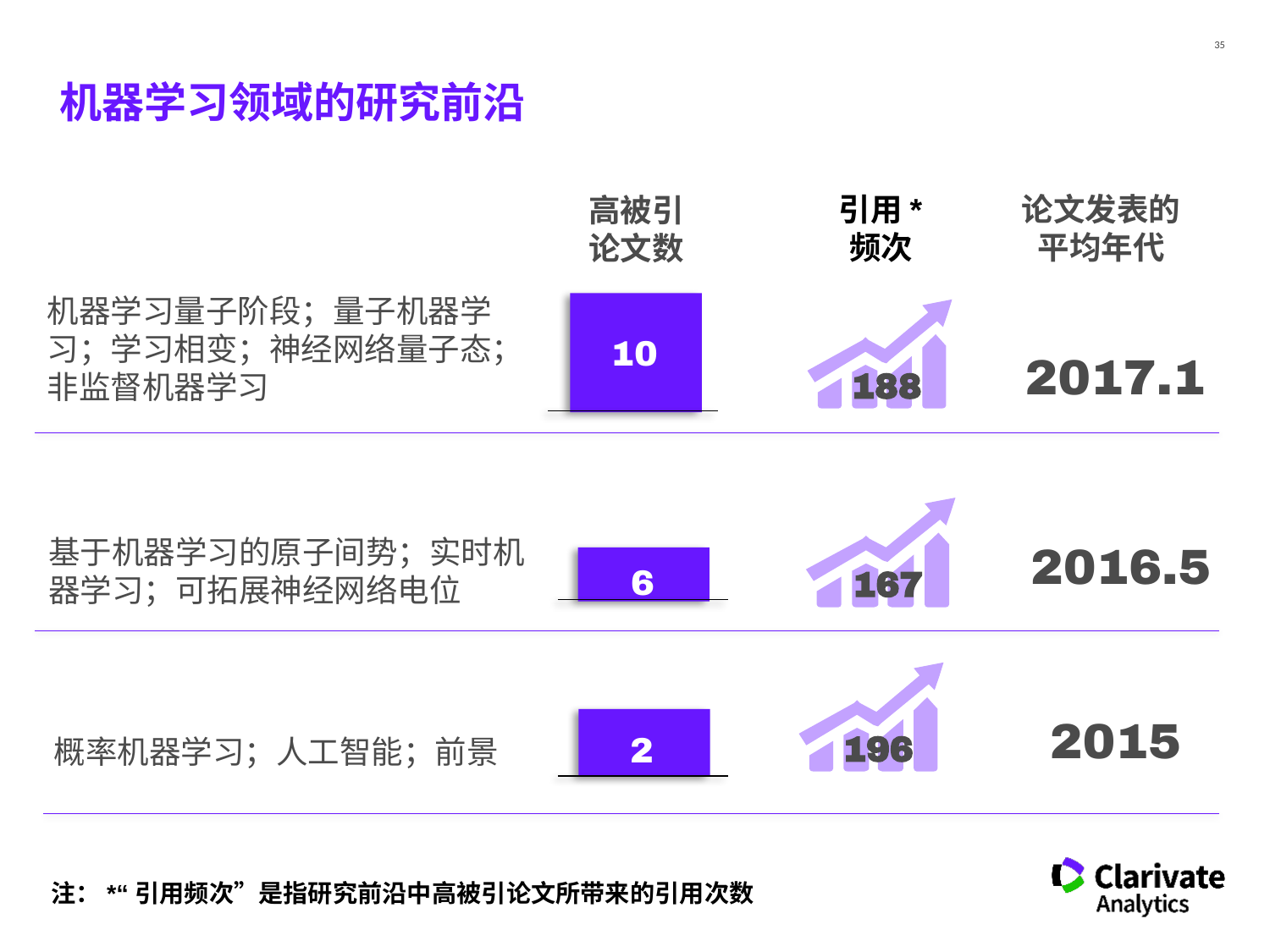

# 机器学习领域的研究前沿
引用*频次
论文发表的平均年代
高被引论文数
机器学习量子阶段；量子机器学习；学习相变；神经网络量子态；非监督机器学习

10

188
2017.1

基于机器学习的原子间势；实时机器学习；可拓展神经网络电位
2016.5

6
167

196
2015

2
概率机器学习；人工智能；前景
注：*“引用频次”是指研究前沿中高被引论文所带来的引用次数